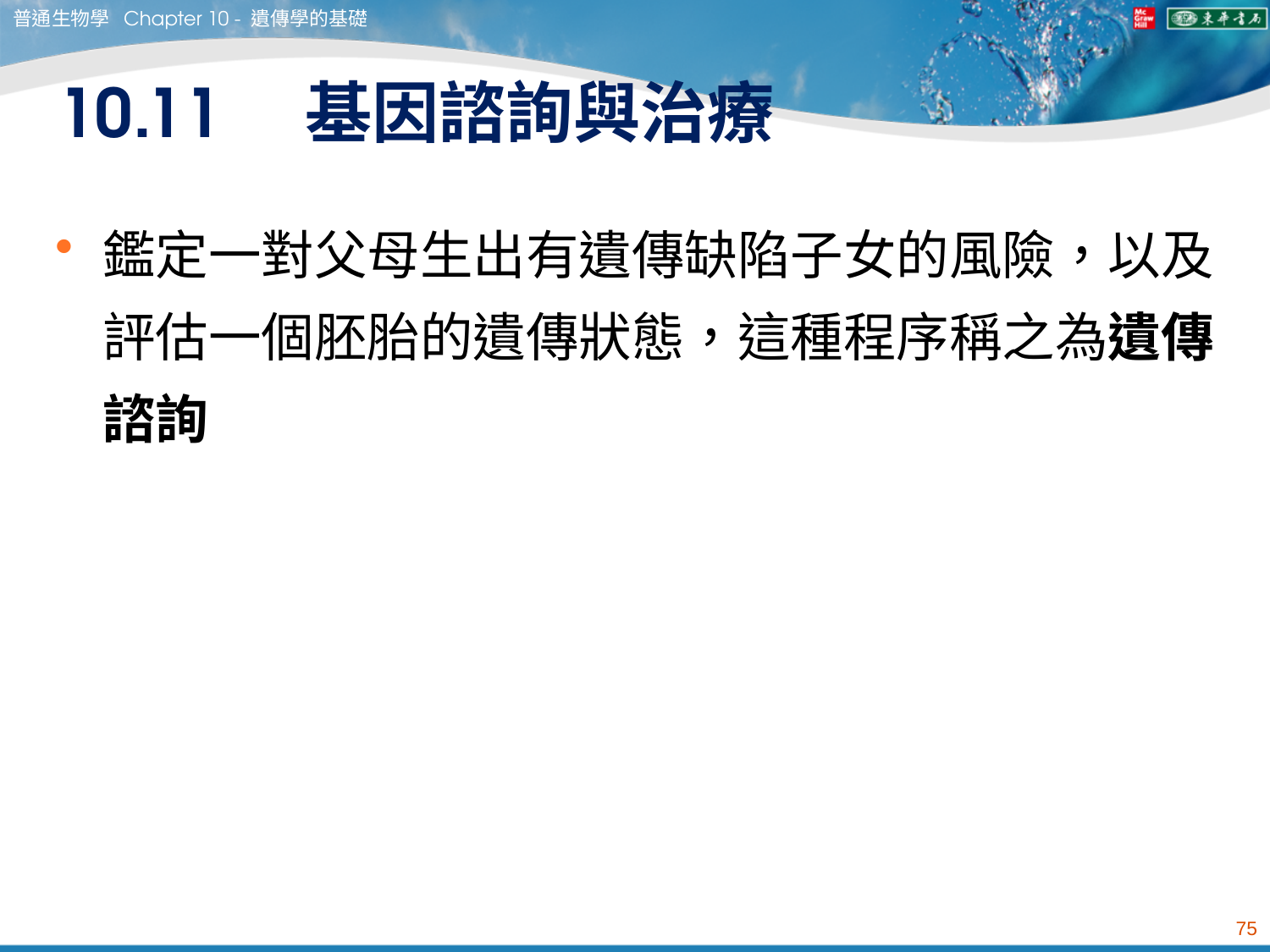

普通生物學  Chapter 10 - 遺傳學的基礎
# 10.11　基因諮詢與治療
鑑定一對父母生出有遺傳缺陷子女的風險，以及評估一個胚胎的遺傳狀態，這種程序稱之為遺傳諮詢
75